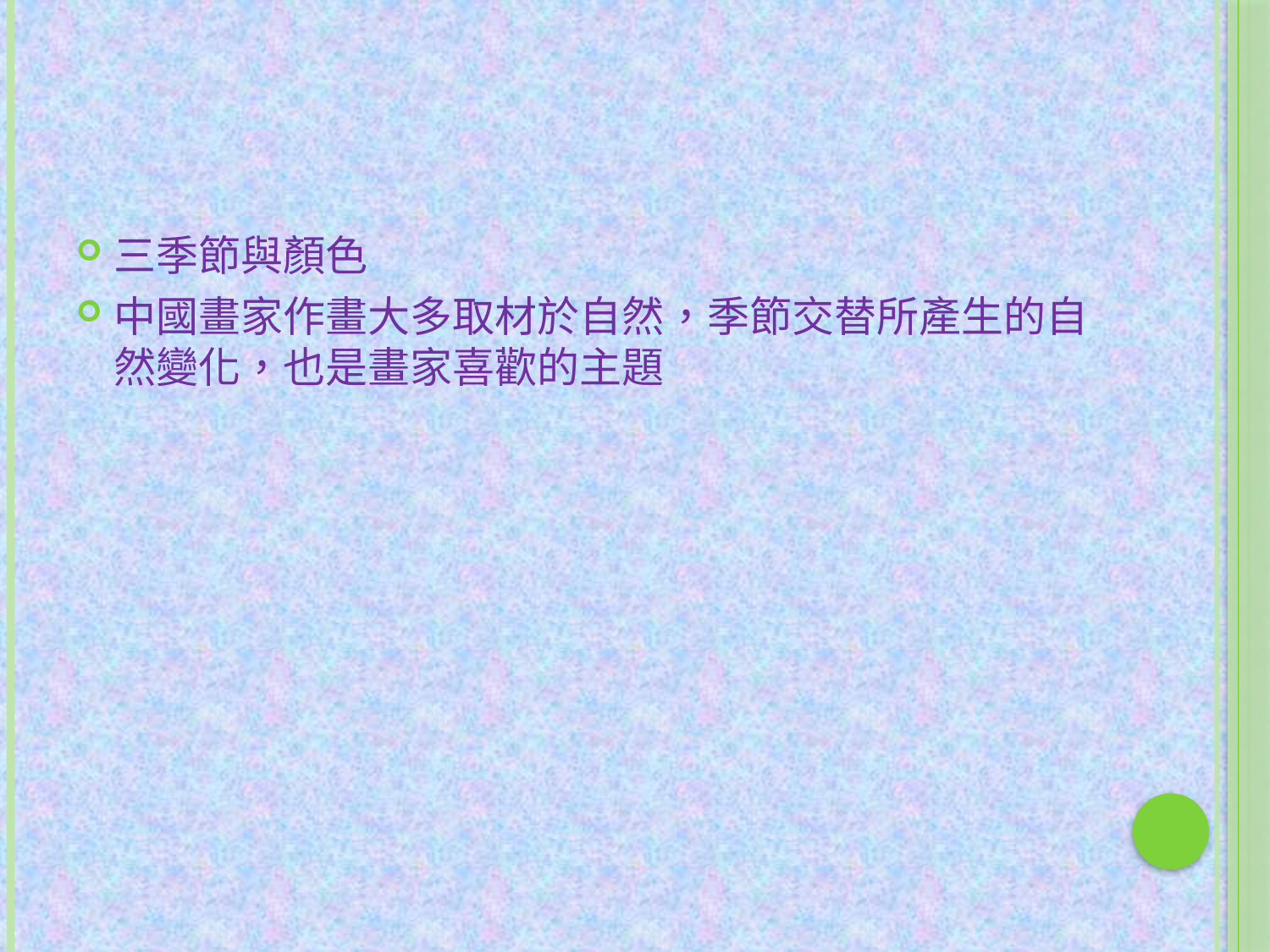

#
三季節與顏色
中國畫家作畫大多取材於自然，季節交替所產生的自然變化，也是畫家喜歡的主題